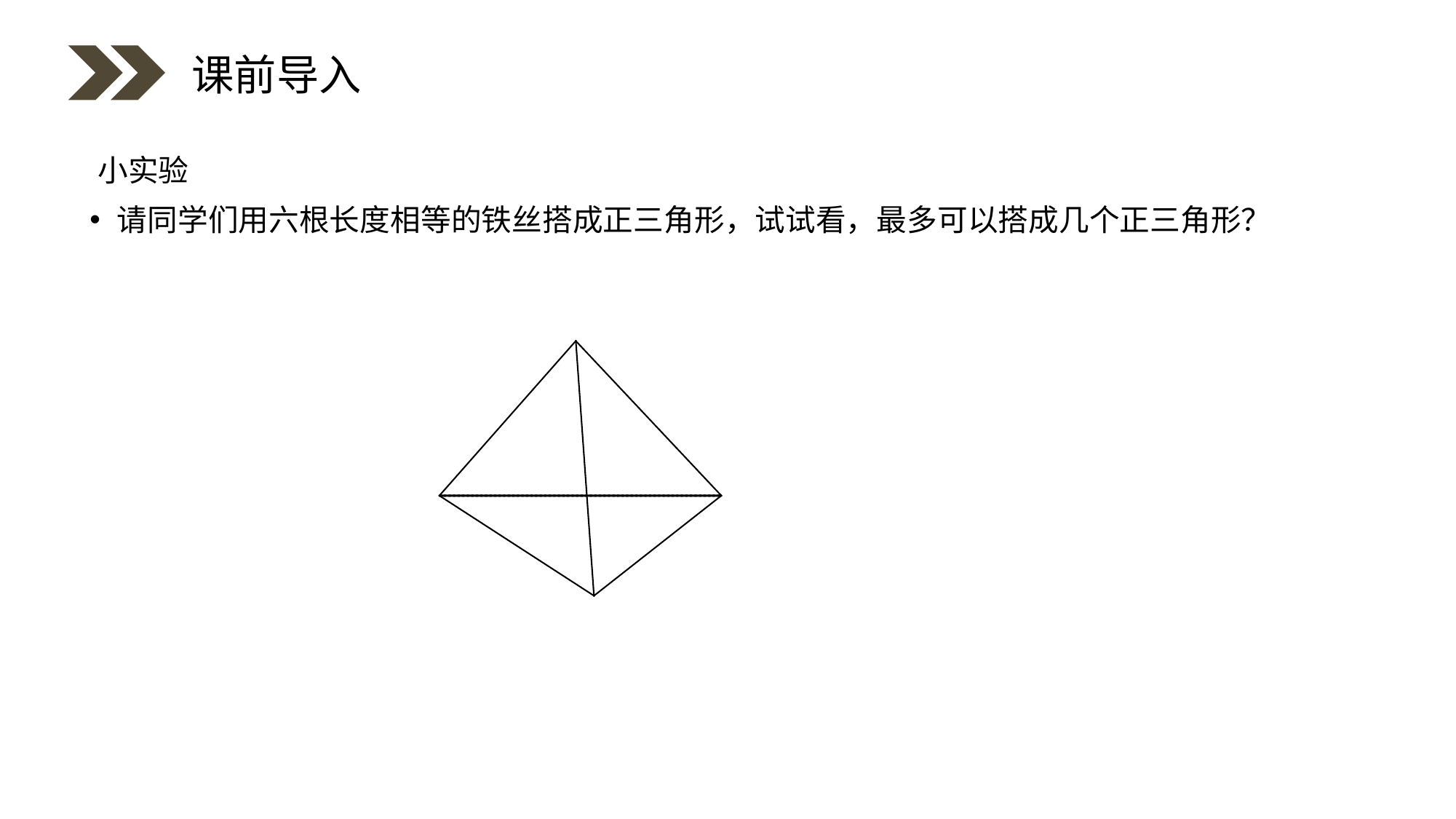

课前导入
小实验
请同学们用六根长度相等的铁丝搭成正三角形，试试看，最多可以搭成几个正三角形？